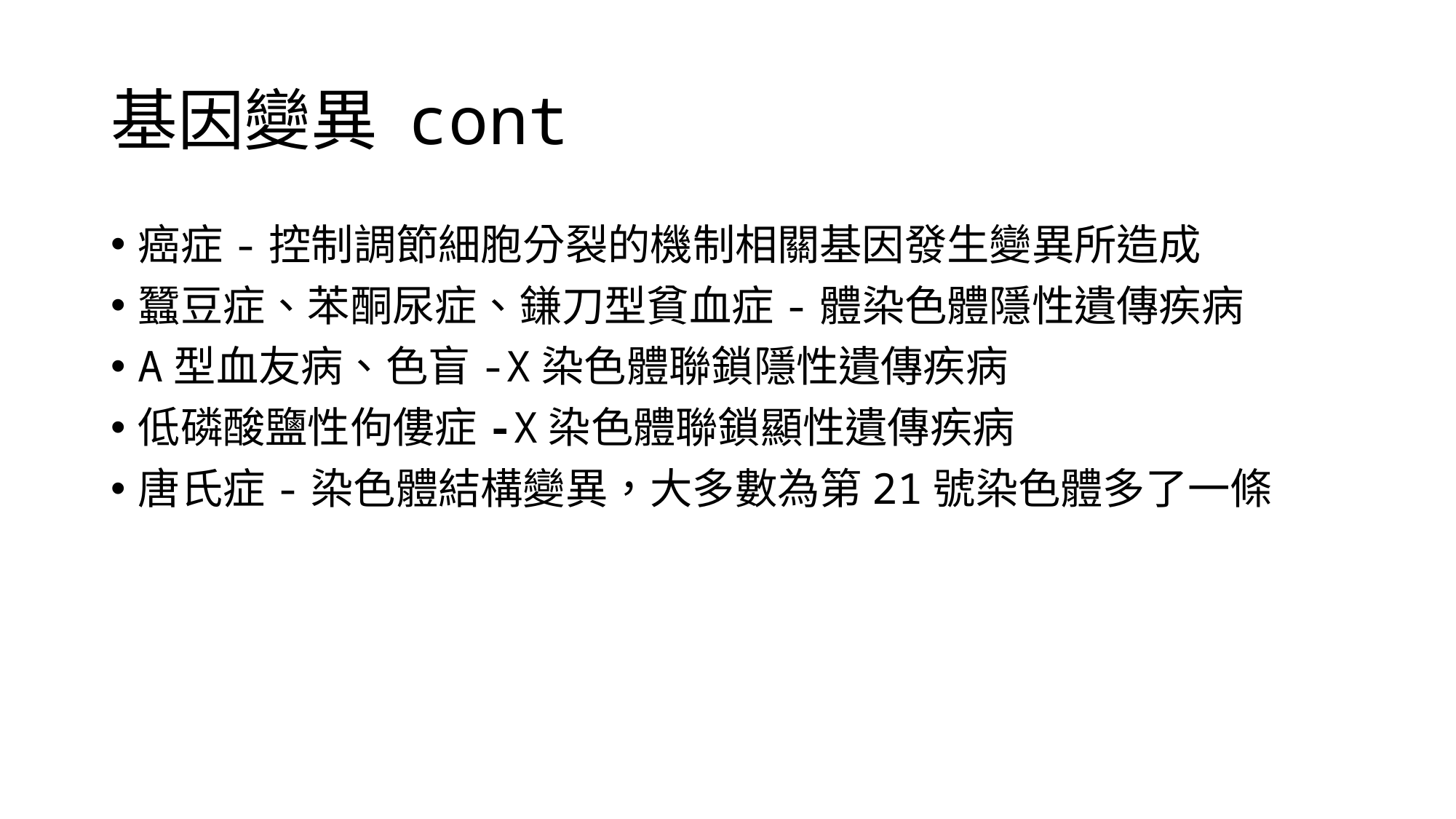

基因變異 cont
癌症-控制調節細胞分裂的機制相關基因發生變異所造成
蠶豆症、苯酮尿症、鎌刀型貧血症-體染色體隱性遺傳疾病
A型血友病、色盲-X染色體聯鎖隱性遺傳疾病
低磷酸鹽性佝僂症-X染色體聯鎖顯性遺傳疾病
唐氏症-染色體結構變異，大多數為第21號染色體多了一條